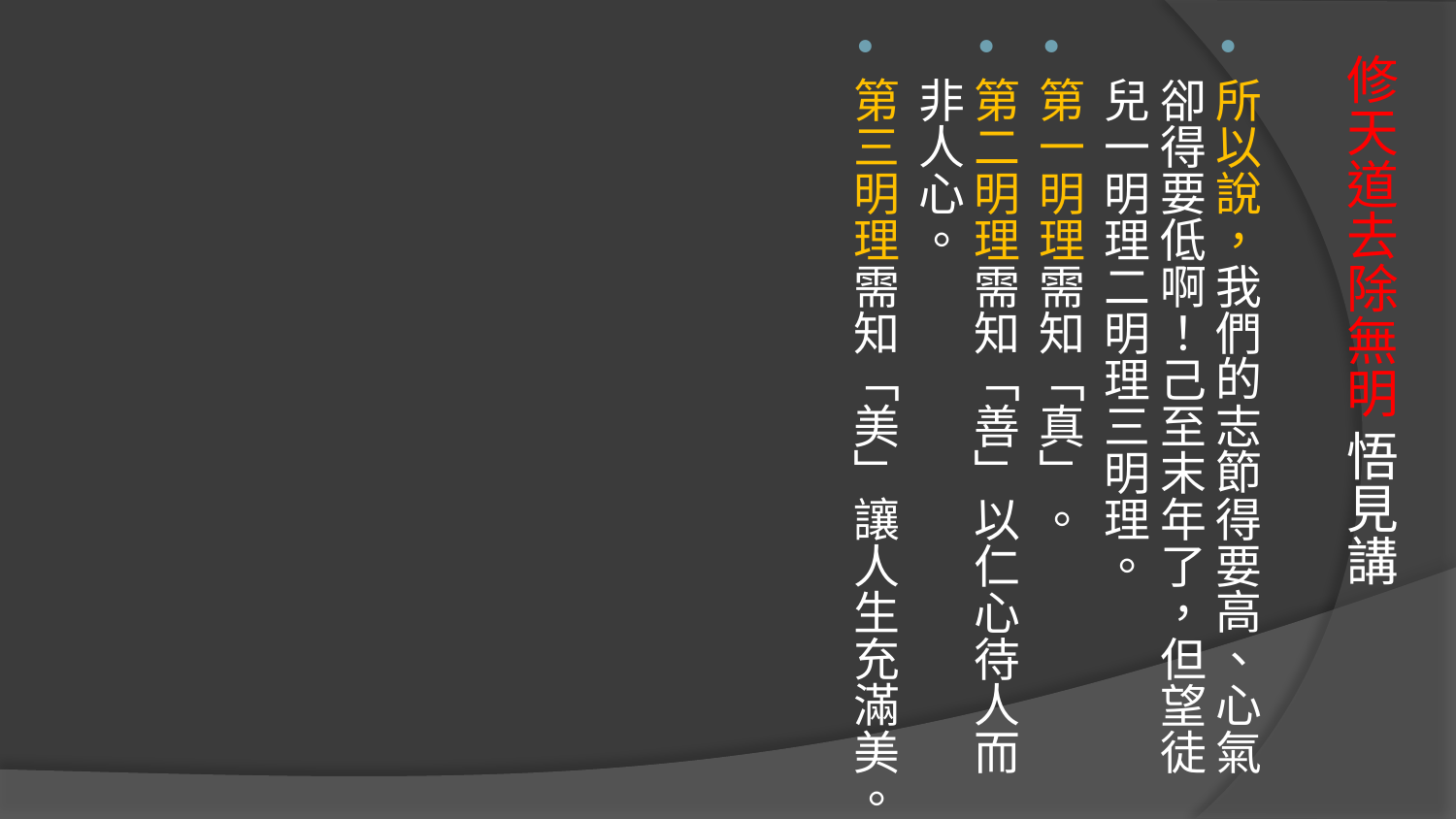

所以說，我們的志節得要高、心氣卻得要低啊！己至末年了，但望徒兒一明理二明理三明理。
第一明理需知「真」。
第二明理需知「善」以仁心待人而非人心。
第三明理需知「美」讓人生充滿美。

# 修天道去除無明 悟見講